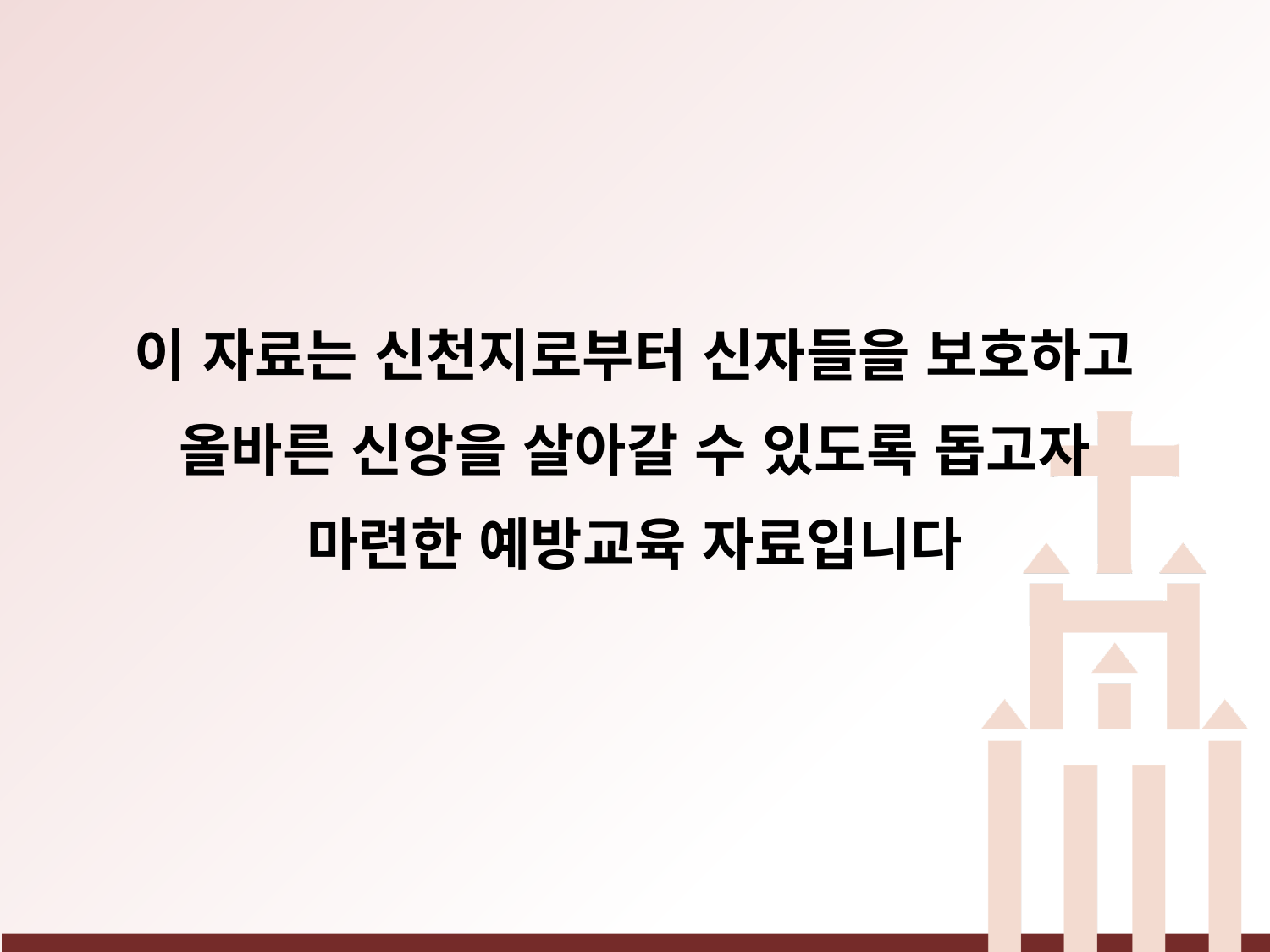

이 자료는 신천지로부터 신자들을 보호하고
올바른 신앙을 살아갈 수 있도록 돕고자
마련한 예방교육 자료입니다